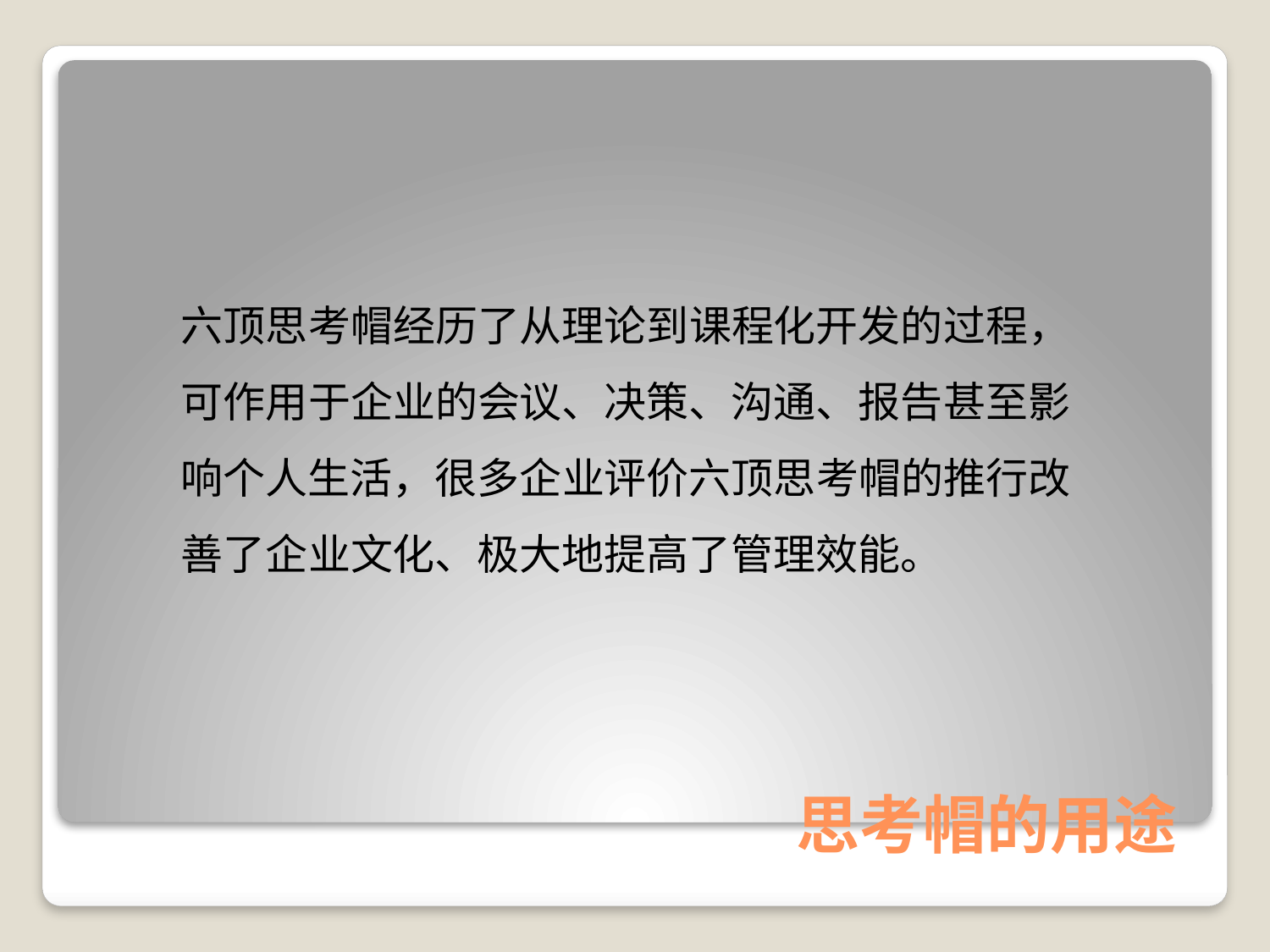

六顶思考帽经历了从理论到课程化开发的过程，可作用于企业的会议、决策、沟通、报告甚至影响个人生活，很多企业评价六顶思考帽的推行改善了企业文化、极大地提高了管理效能。
思考帽的用途